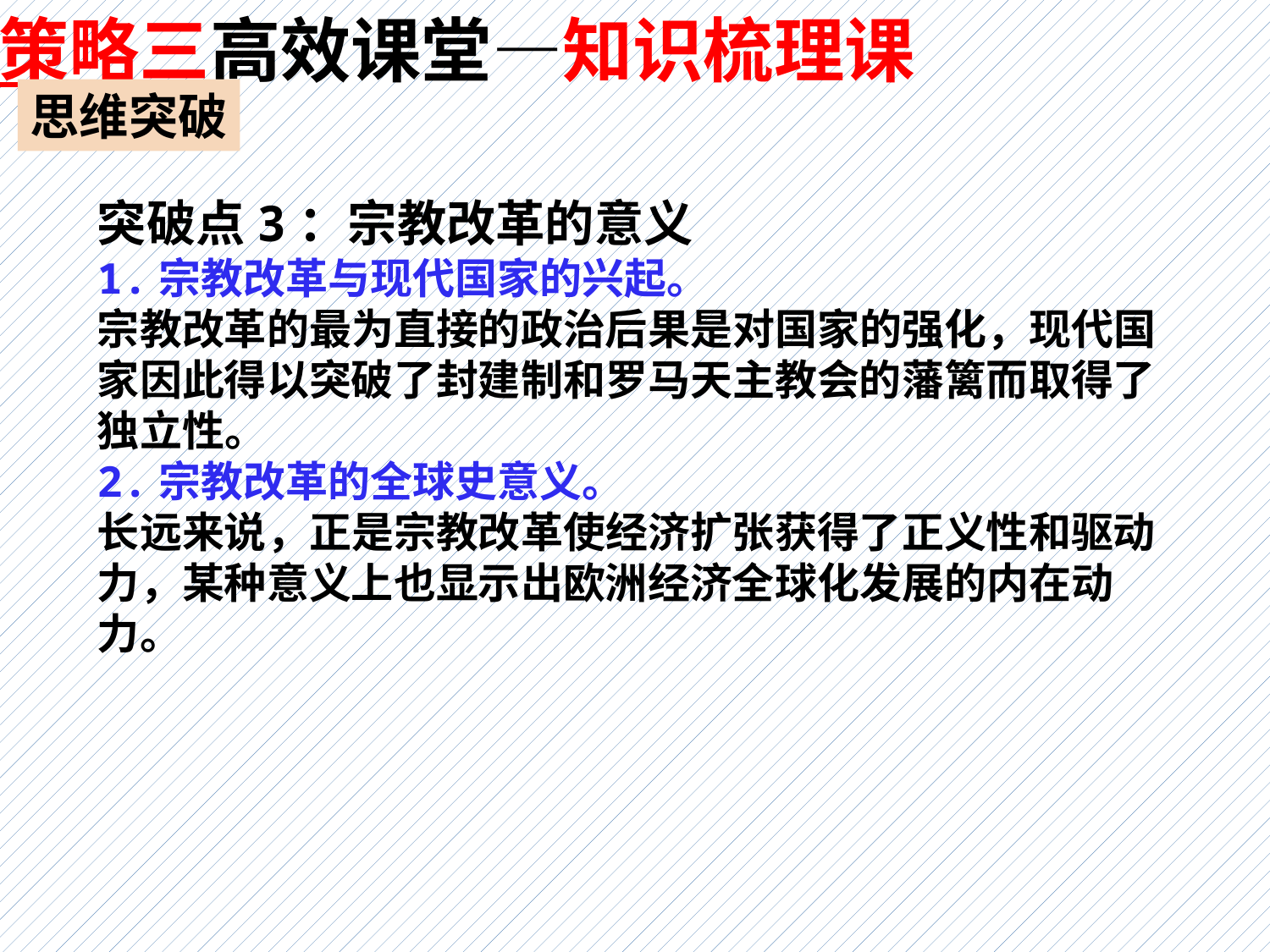

策略三高效课堂—知识梳理课
思维突破
突破点3：宗教改革的意义
1.宗教改革与现代国家的兴起。
宗教改革的最为直接的政治后果是对国家的强化，现代国家因此得以突破了封建制和罗马天主教会的藩篱而取得了独立性。
2.宗教改革的全球史意义。
长远来说，正是宗教改革使经济扩张获得了正义性和驱动力，某种意义上也显示出欧洲经济全球化发展的内在动力。